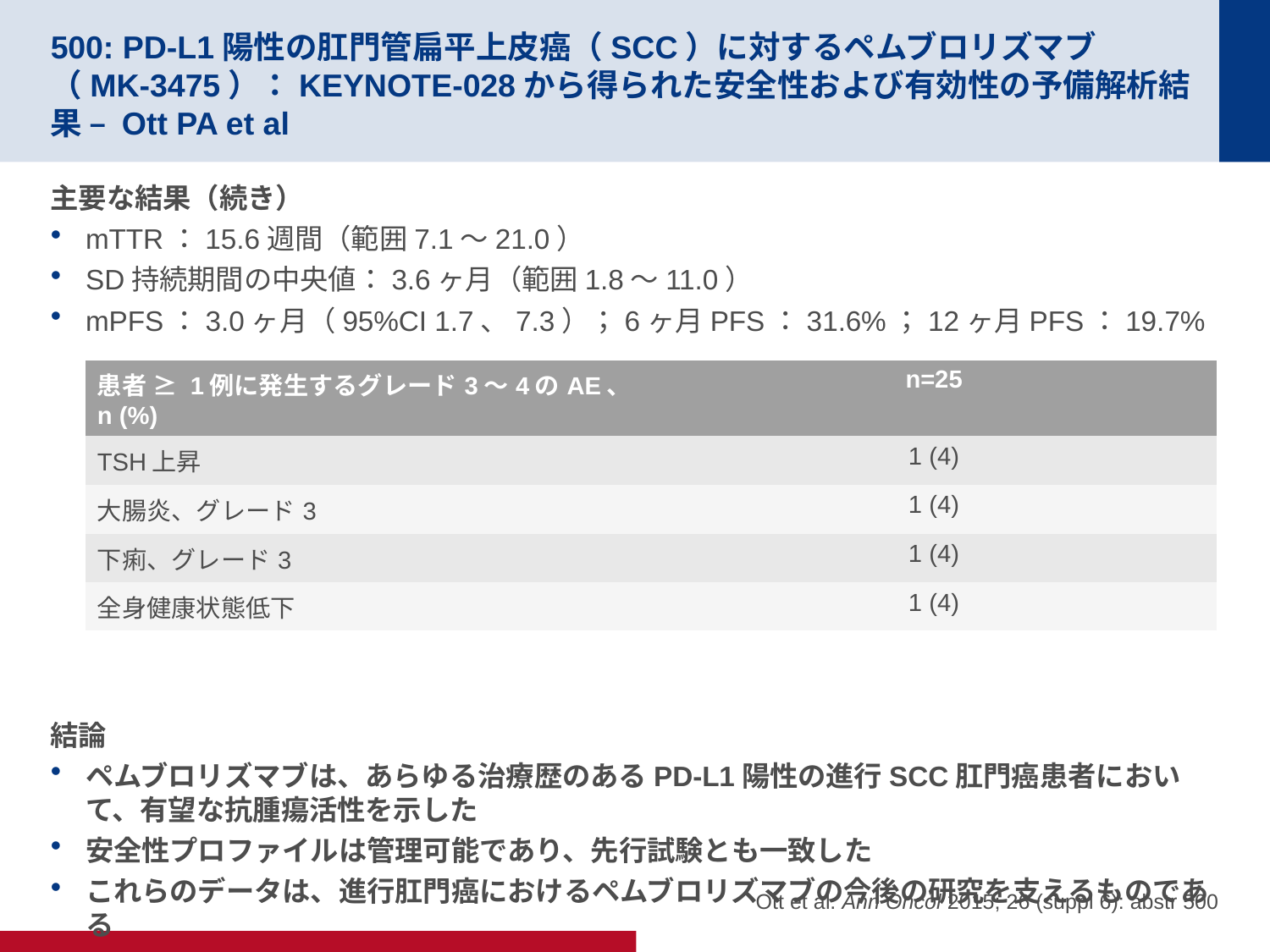

# 500: PD-L1陽性の肛門管扁平上皮癌（SCC）に対するペムブロリズマブ（MK-3475）：KEYNOTE-028から得られた安全性および有効性の予備解析結果 – Ott PA et al
主要な結果（続き）
mTTR：15.6週間（範囲7.1～21.0）
SD持続期間の中央値：3.6ヶ月（範囲1.8～11.0）
mPFS：3.0ヶ月（95%CI 1.7、7.3）；6ヶ月PFS：31.6%；12ヶ月PFS：19.7%

結論
ペムブロリズマブは、あらゆる治療歴のあるPD-L1陽性の進行SCC肛門癌患者において、有望な抗腫瘍活性を示した
安全性プロファイルは管理可能であり、先行試験とも一致した
これらのデータは、進行肛門癌におけるペムブロリズマブの今後の研究を支えるものである

| 患者 ≥ 1例に発生するグレード3～4のAE、n (%) | n=25 |
| --- | --- |
| TSH上昇 | 1 (4) |
| 大腸炎、グレード3 | 1 (4) |
| 下痢、グレード3 | 1 (4) |
| 全身健康状態低下 | 1 (4) |
Ott et al. Ann Oncol 2015; 26 (suppl 6): abstr 500